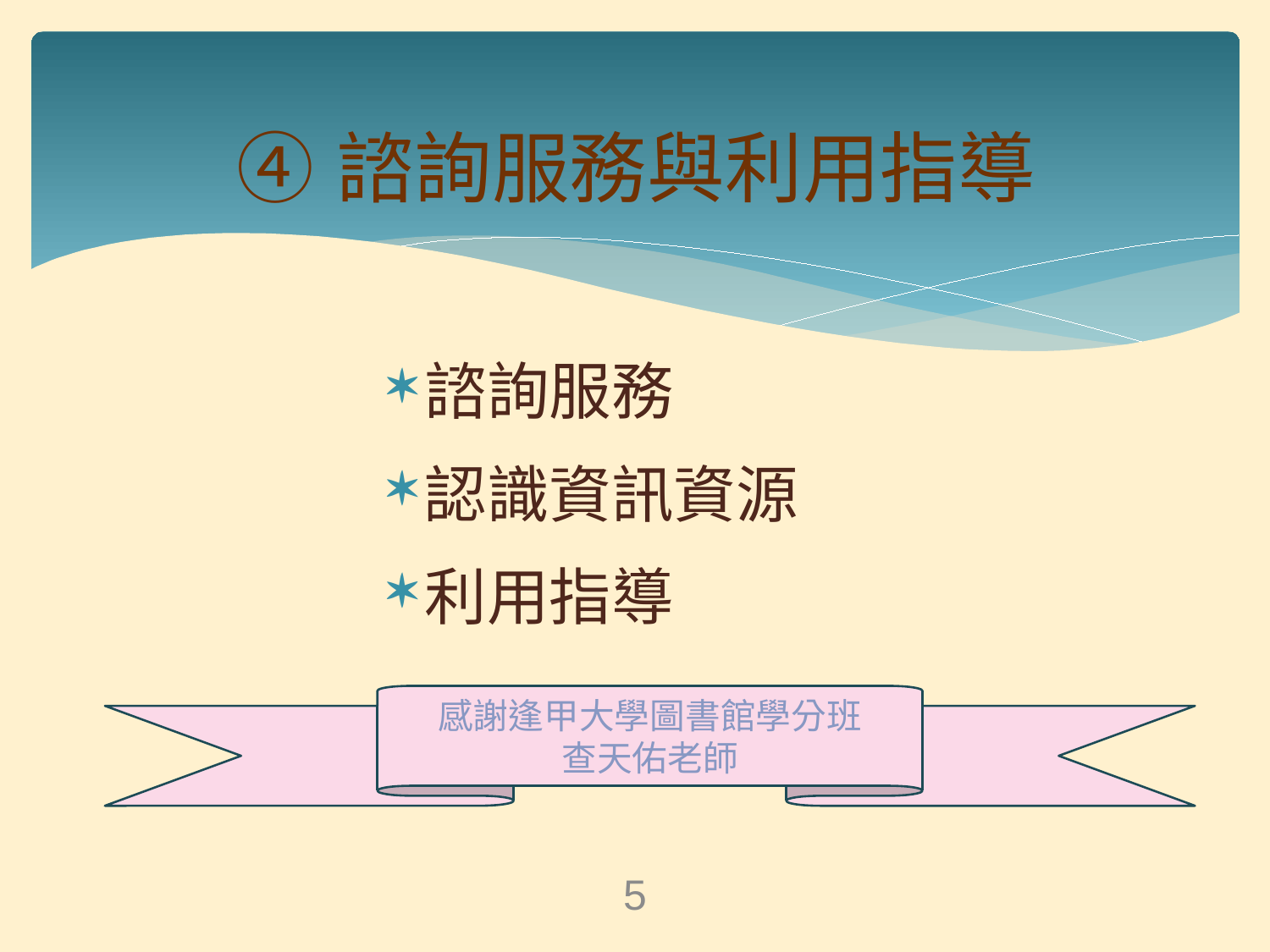

# ④諮詢服務與利用指導
諮詢服務
認識資訊資源
利用指導
感謝逢甲大學圖書館學分班
查天佑老師
5